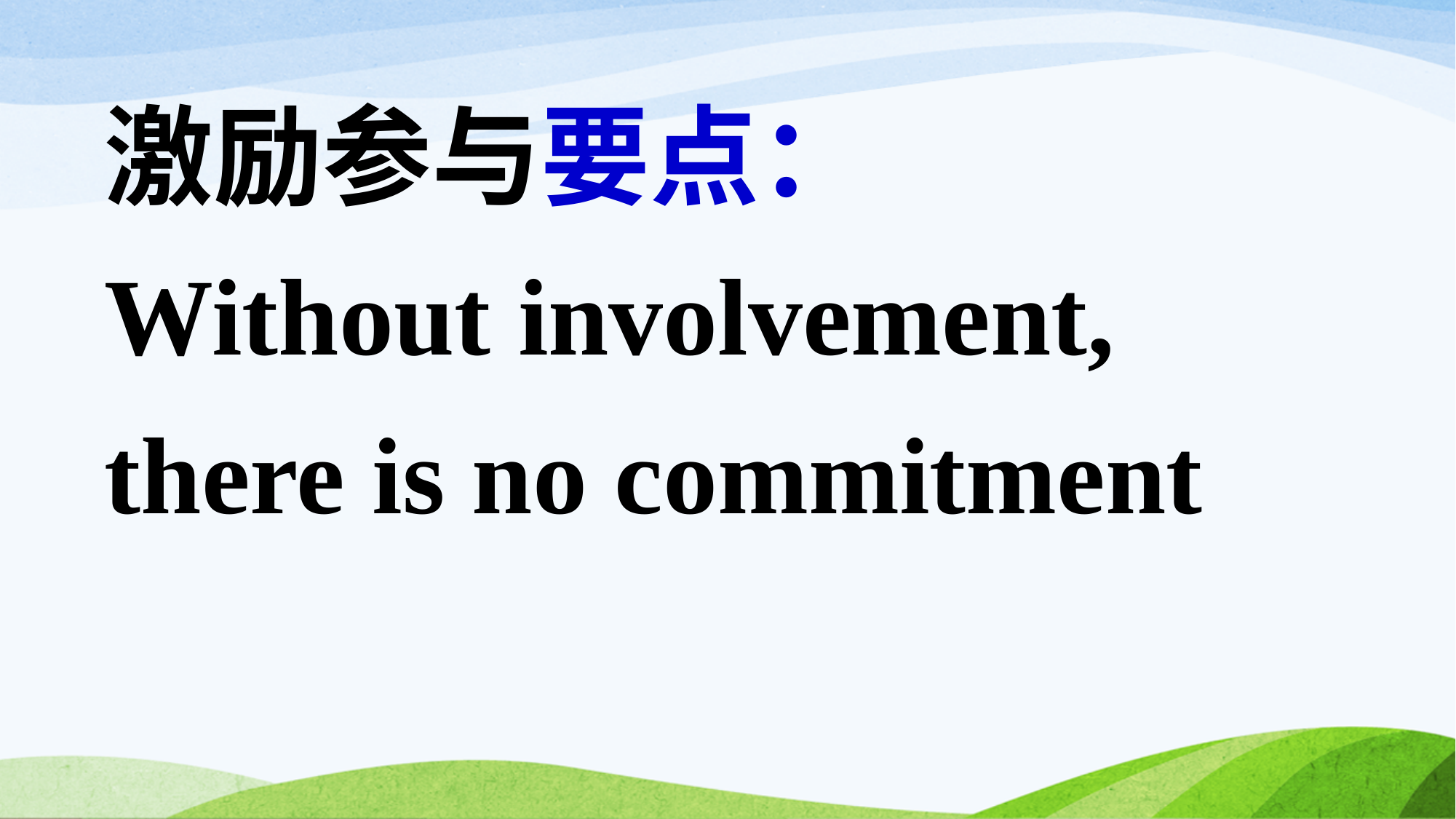

激励参与要点：
Without involvement,
there is no commitment